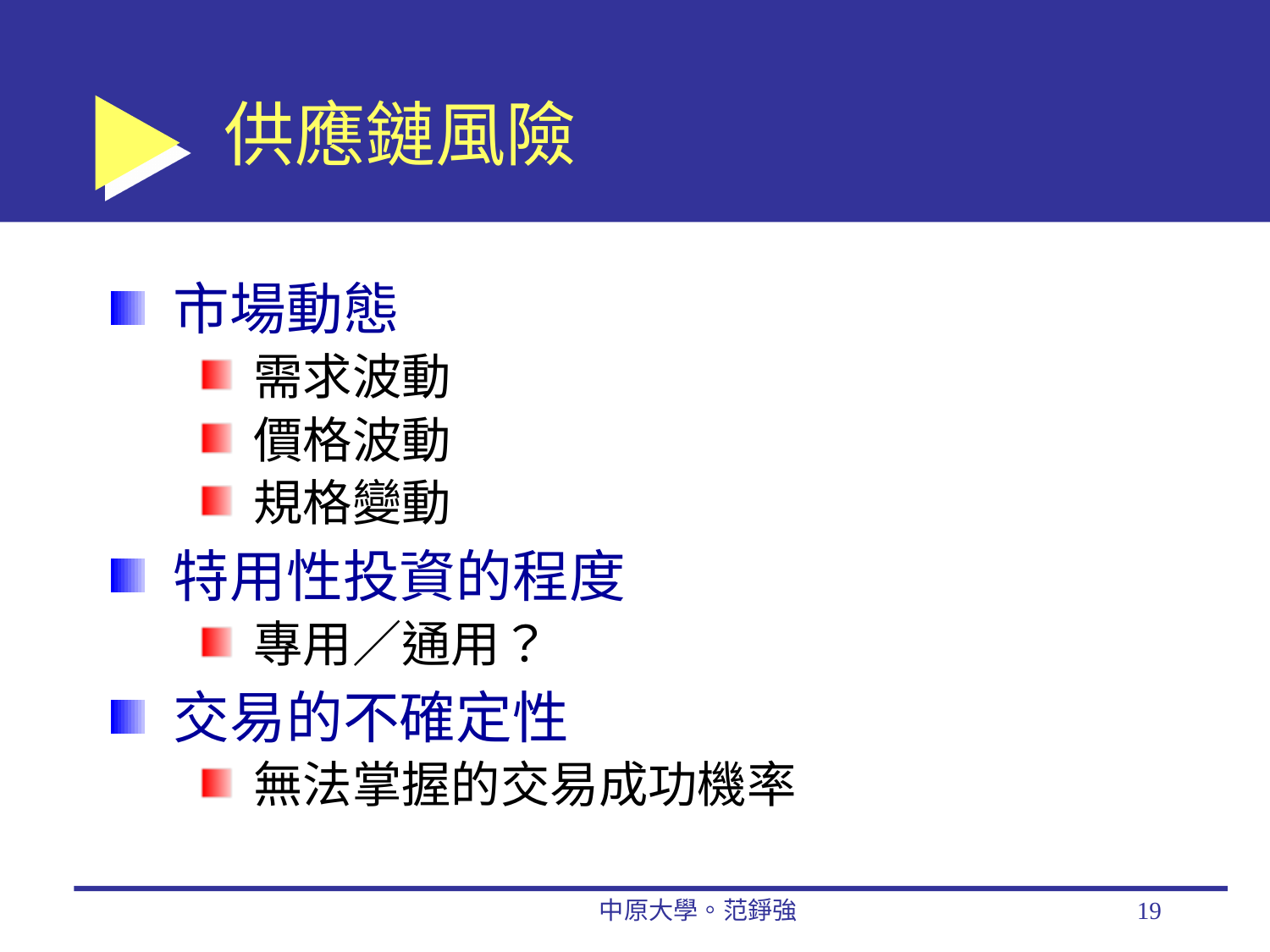

# 供應鏈風險
市場動態
需求波動
價格波動
規格變動
特用性投資的程度
專用／通用？
交易的不確定性
無法掌握的交易成功機率
中原大學。范錚強
19